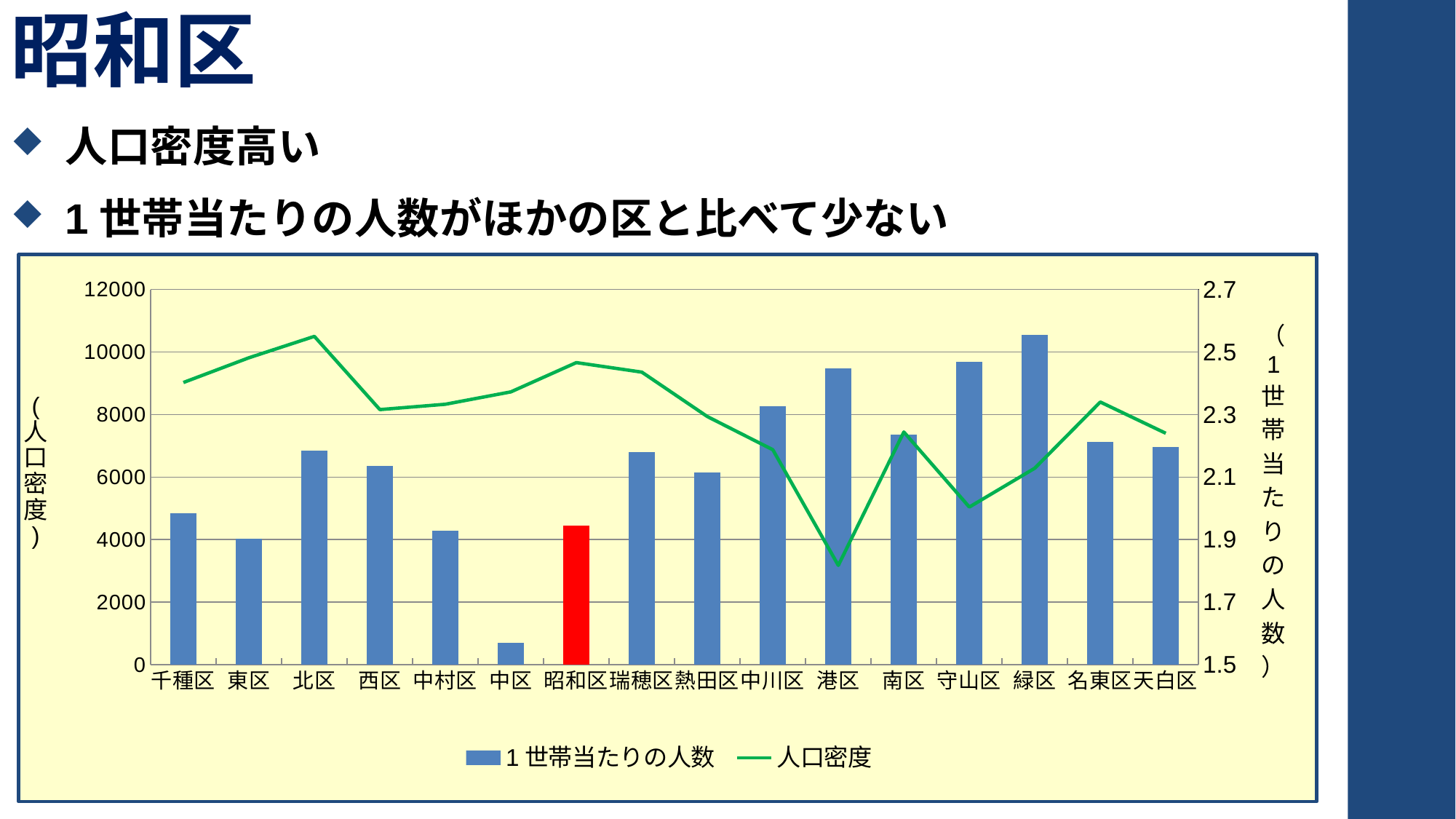

昭和区
人口密度高い
1世帯当たりの人数がほかの区と比べて少ない

### Chart

| Category | 1世帯当たりの人数 | 人口密度 |
|---|---|---|
| 千種区 | 1.9841573142414861 | 9024.532453245325 |
| 東区 | 1.9034441118015548 | 9813.229571984435 |
| 北区 | 2.183235136582753 | 10498.64777849324 |
| 西区 | 2.1366026820930846 | 8157.222532069158 |
| 中村区 | 1.9281005824691007 | 8326.319018404907 |
| 中区 | 1.5697183639014658 | 8722.814498933902 |
| 昭和区 | 1.9452052273145592 | 9660.237659963437 |
| 瑞穂区 | 2.178804235001038 | 9354.09982174688 |
| 熱田区 | 2.1149683081423696 | 7935.000000000001 |
| 中川区 | 2.326865734768541 | 6872.61086820737 |
| 港区 | 2.448552918689423 | 3172.386587771203 |
| 南区 | 2.2354473238702957 | 7439.219934994582 |
| 守山区 | 2.4692501620687173 | 5039.782416936196 |
| 緑区 | 2.5548701333533597 | 6281.772619361646 |
| 名東区 | 2.2125919204777835 | 8400.0 |
| 天白区 | 2.1962998624484182 | 7399.026876737721 |